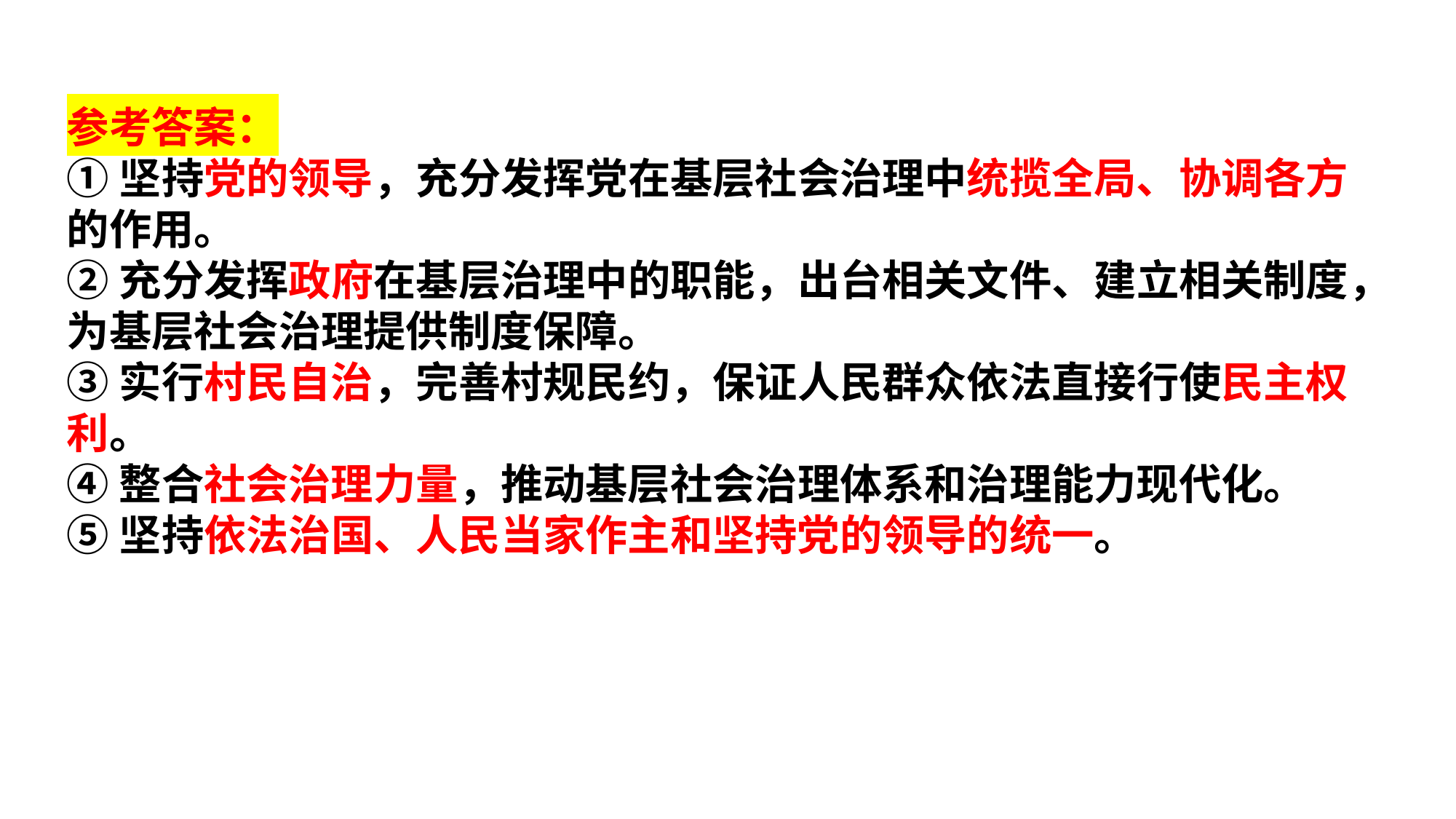

参考答案：
①坚持党的领导，充分发挥党在基层社会治理中统揽全局、协调各方的作用。
②充分发挥政府在基层治理中的职能，出台相关文件、建立相关制度，为基层社会治理提供制度保障。
③实行村民自治，完善村规民约，保证人民群众依法直接行使民主权利。
④整合社会治理力量，推动基层社会治理体系和治理能力现代化。
⑤坚持依法治国、人民当家作主和坚持党的领导的统一。